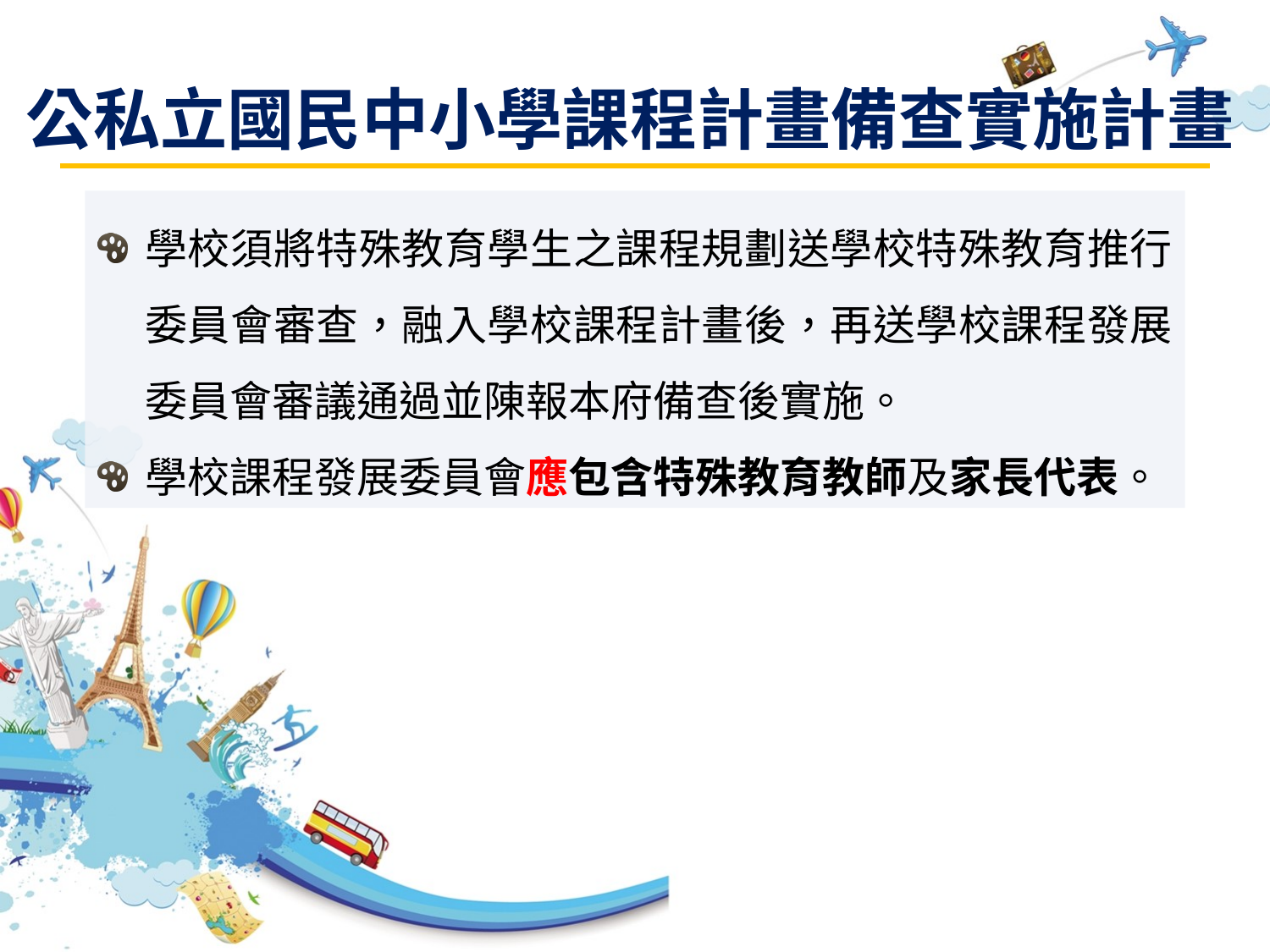

# 公私立國民中小學課程計畫備查實施計畫
學校須將特殊教育學生之課程規劃送學校特殊教育推行委員會審查，融入學校課程計畫後，再送學校課程發展委員會審議通過並陳報本府備查後實施。
學校課程發展委員會應包含特殊教育教師及家長代表。